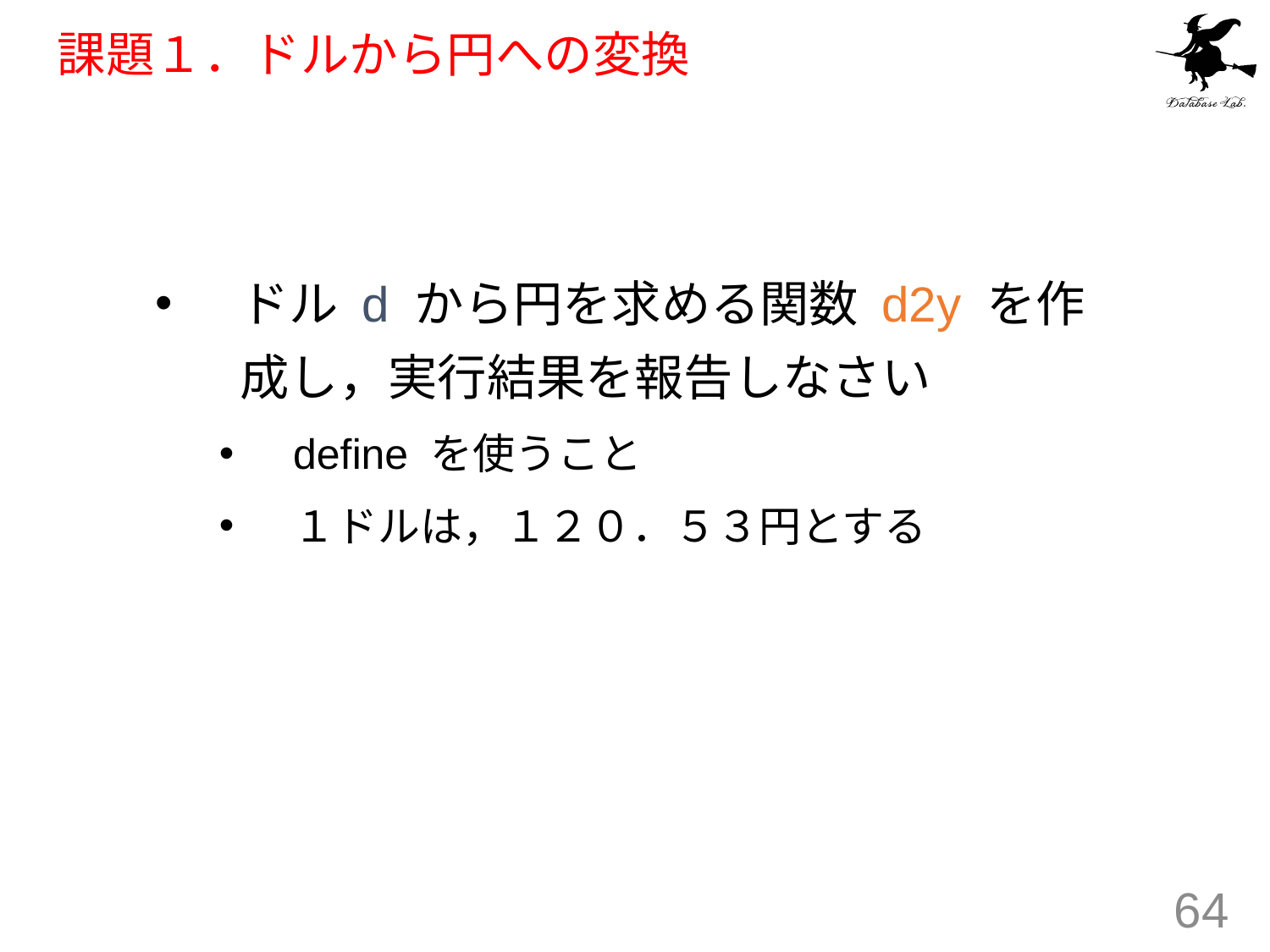

# 課題１．ドルから円への変換
ドル d から円を求める関数 d2y を作成し，実行結果を報告しなさい
define を使うこと
１ドルは，１２０．５３円とする

64